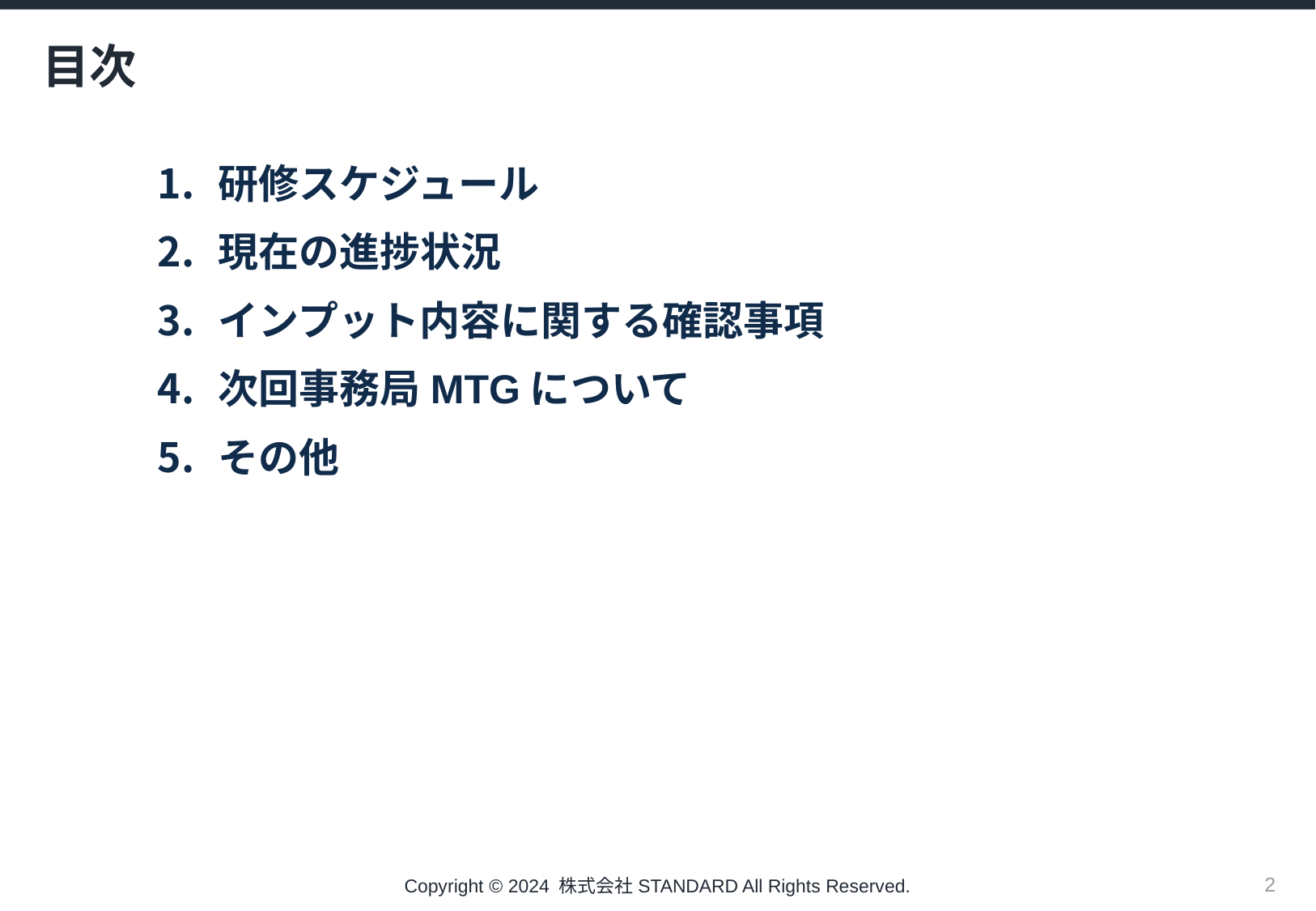

目次
研修スケジュール
現在の進捗状況
インプット内容に関する確認事項
次回事務局MTGについて
その他

2